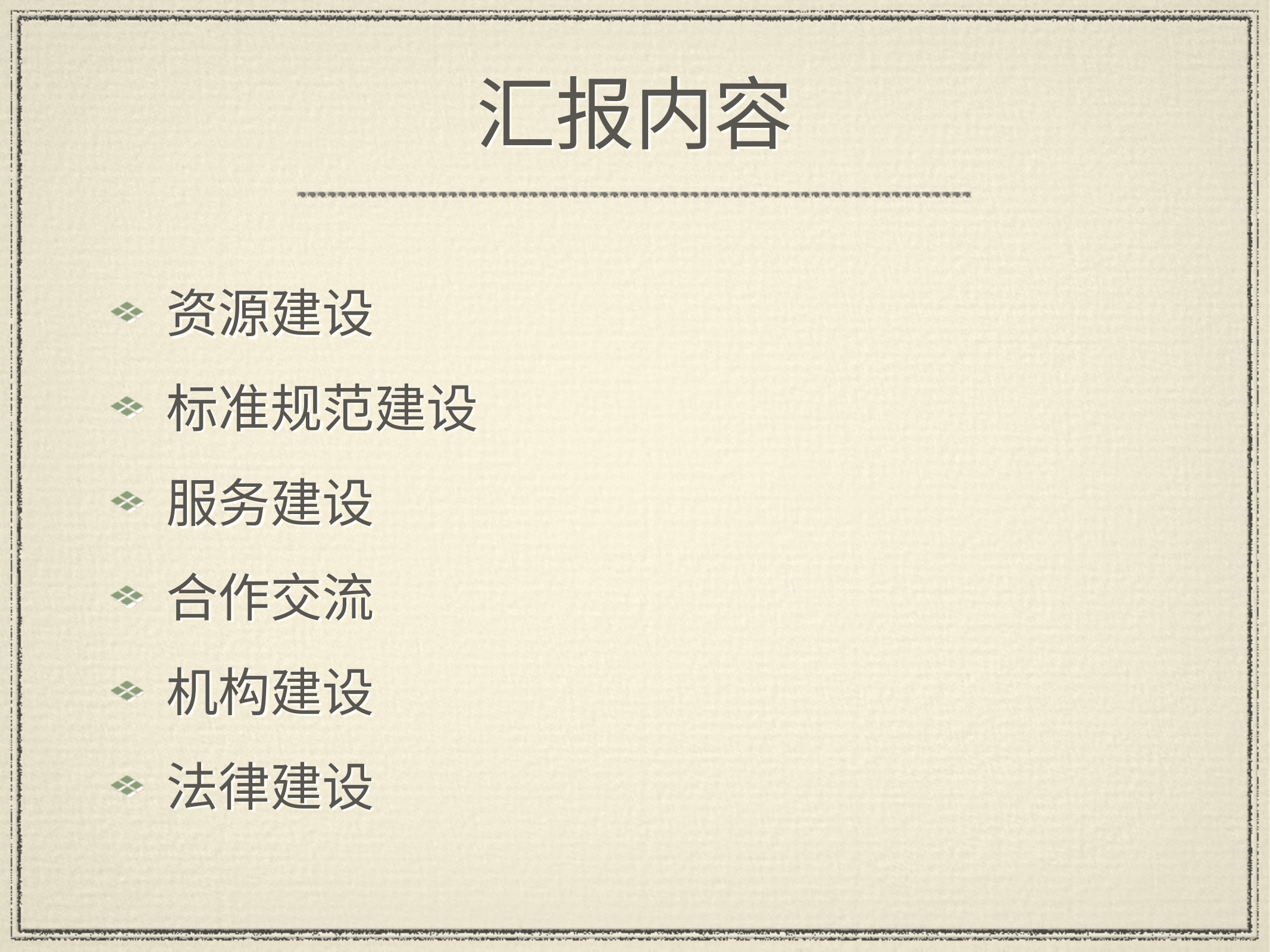

# 汇报内容
资源建设
标准规范建设
服务建设
合作交流
机构建设
法律建设